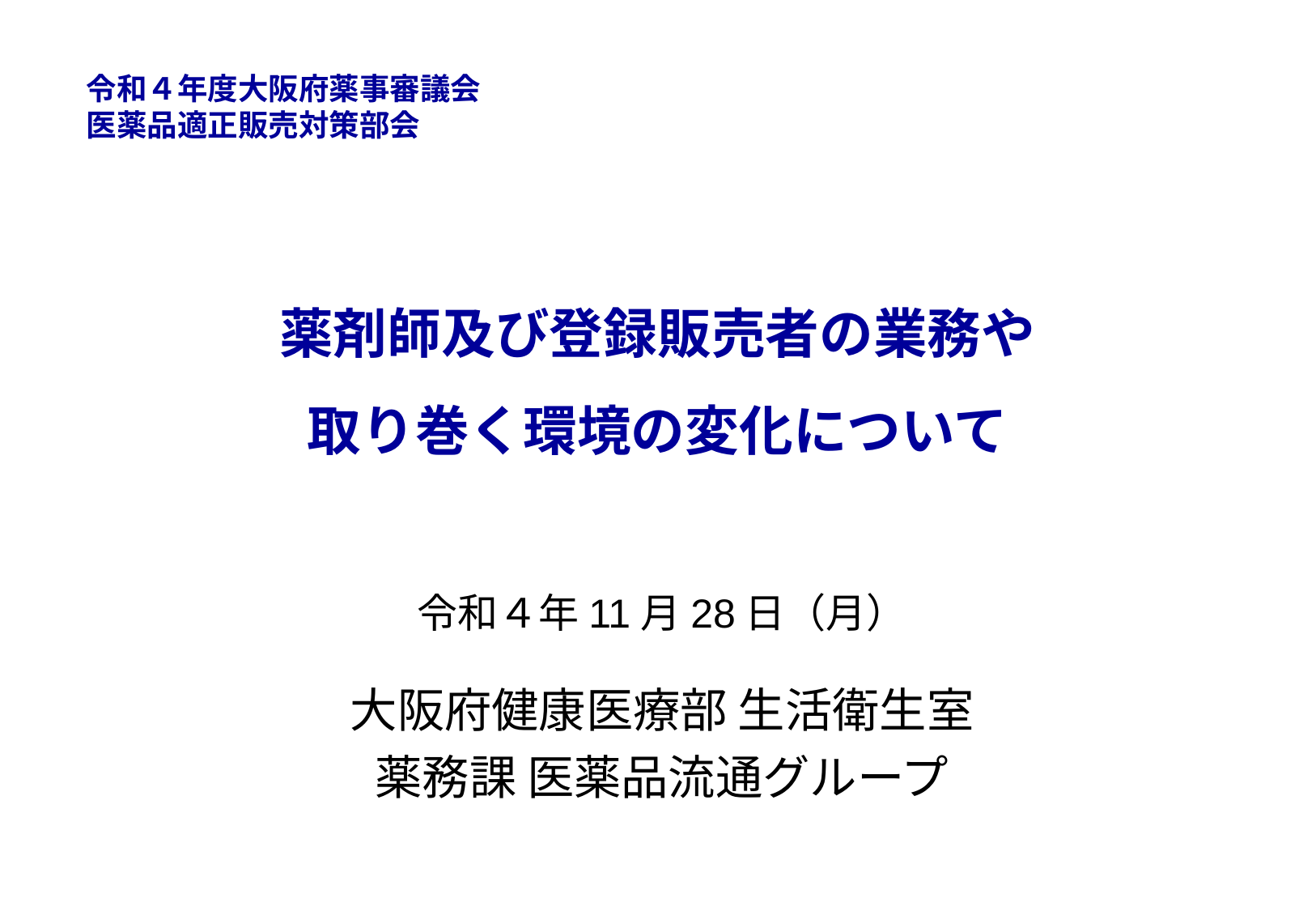

令和４年度大阪府薬事審議会
医薬品適正販売対策部会
# 薬剤師及び登録販売者の業務や 取り巻く環境の変化について
令和４年11月28日（月）

大阪府健康医療部 生活衛生室
薬務課 医薬品流通グループ